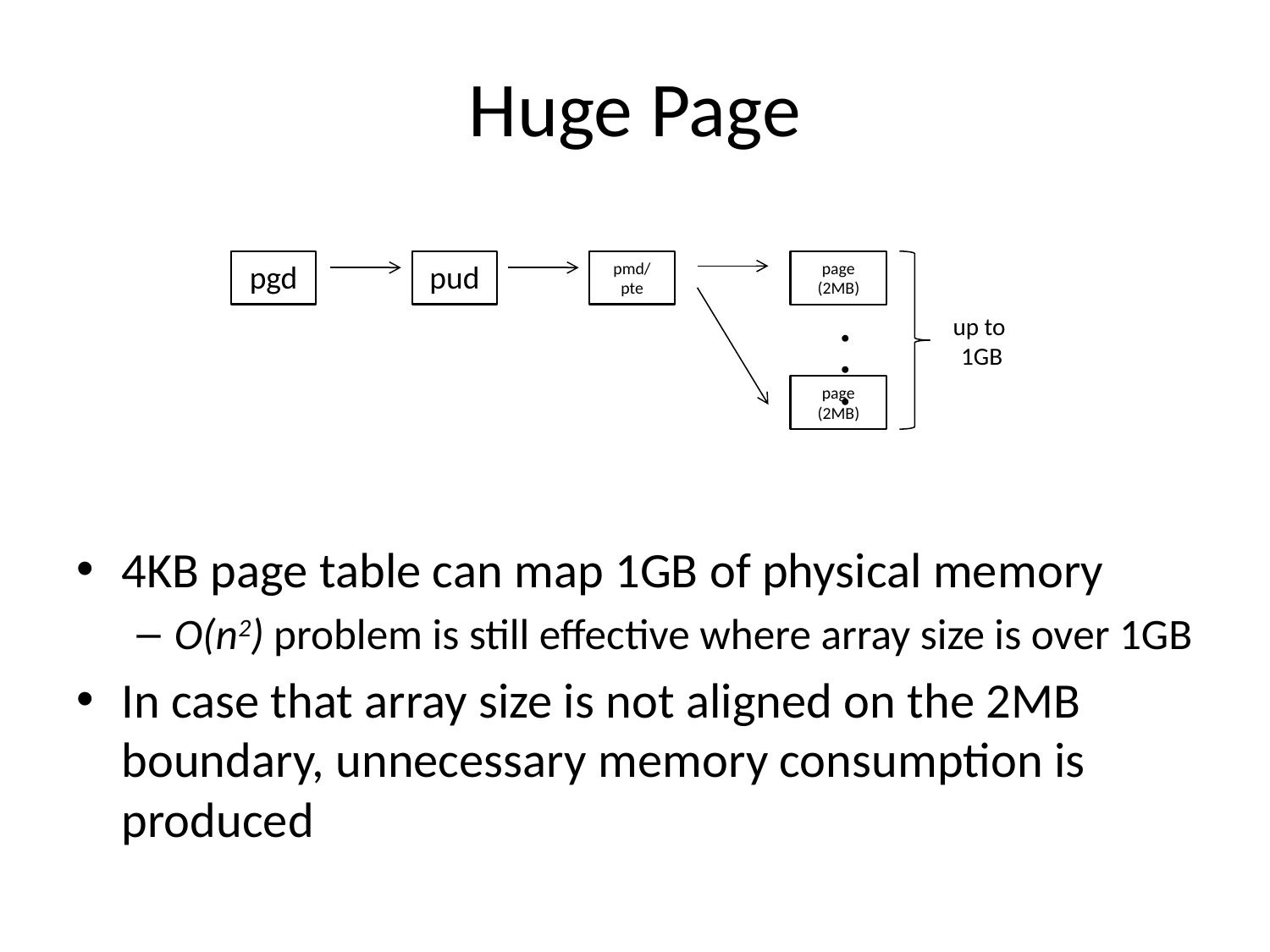

# Huge Page
pgd
pud
pmd/pte

page
(2MB)
up to
1GB
・・・
page
(2MB)
4KB page table can map 1GB of physical memory
O(n2) problem is still effective where array size is over 1GB
In case that array size is not aligned on the 2MB boundary, unnecessary memory consumption is produced